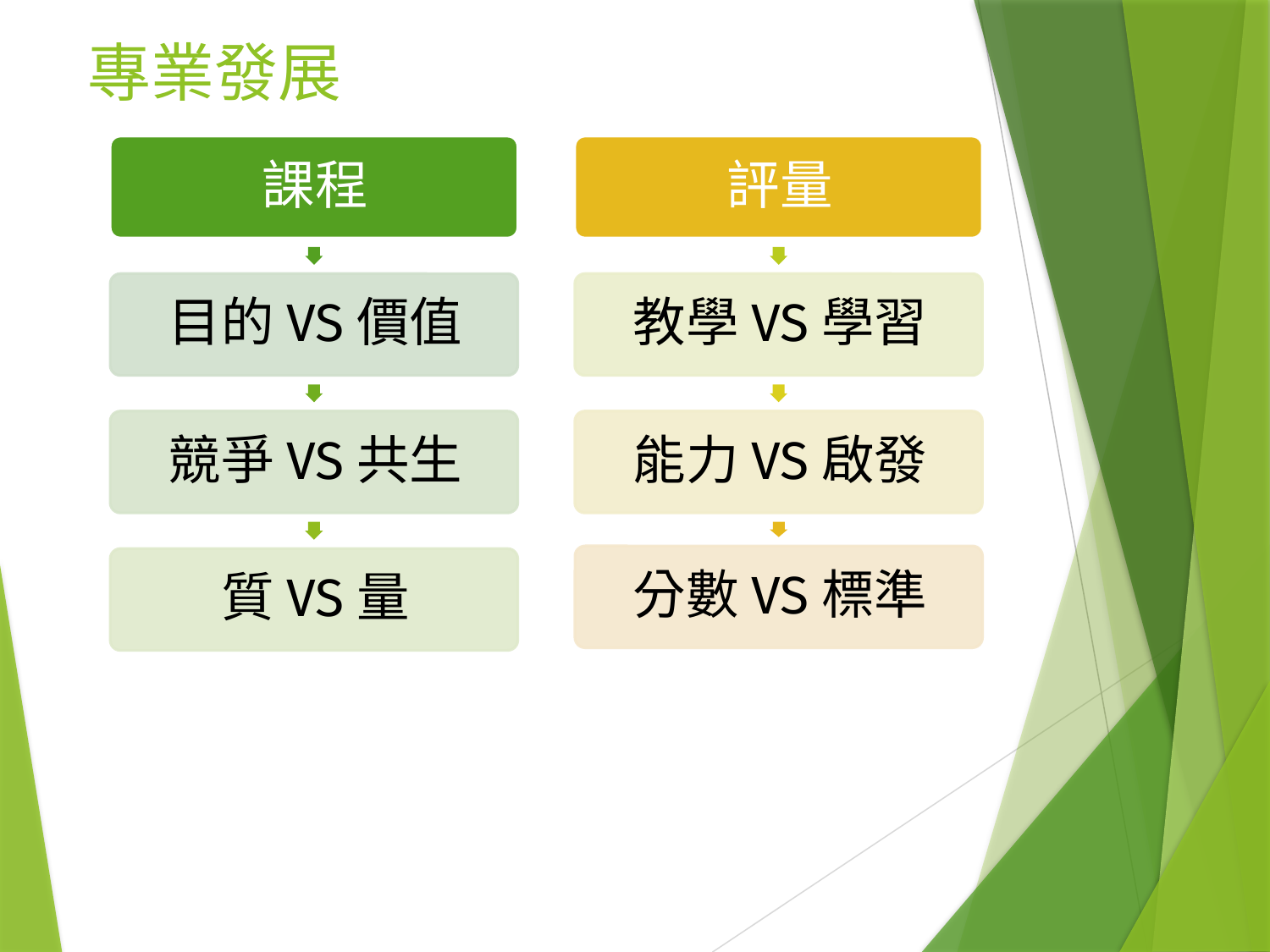

# 專業發展
課程
目的VS價值
競爭VS共生
質VS量
評量
教學VS學習
能力VS啟發
分數VS標準